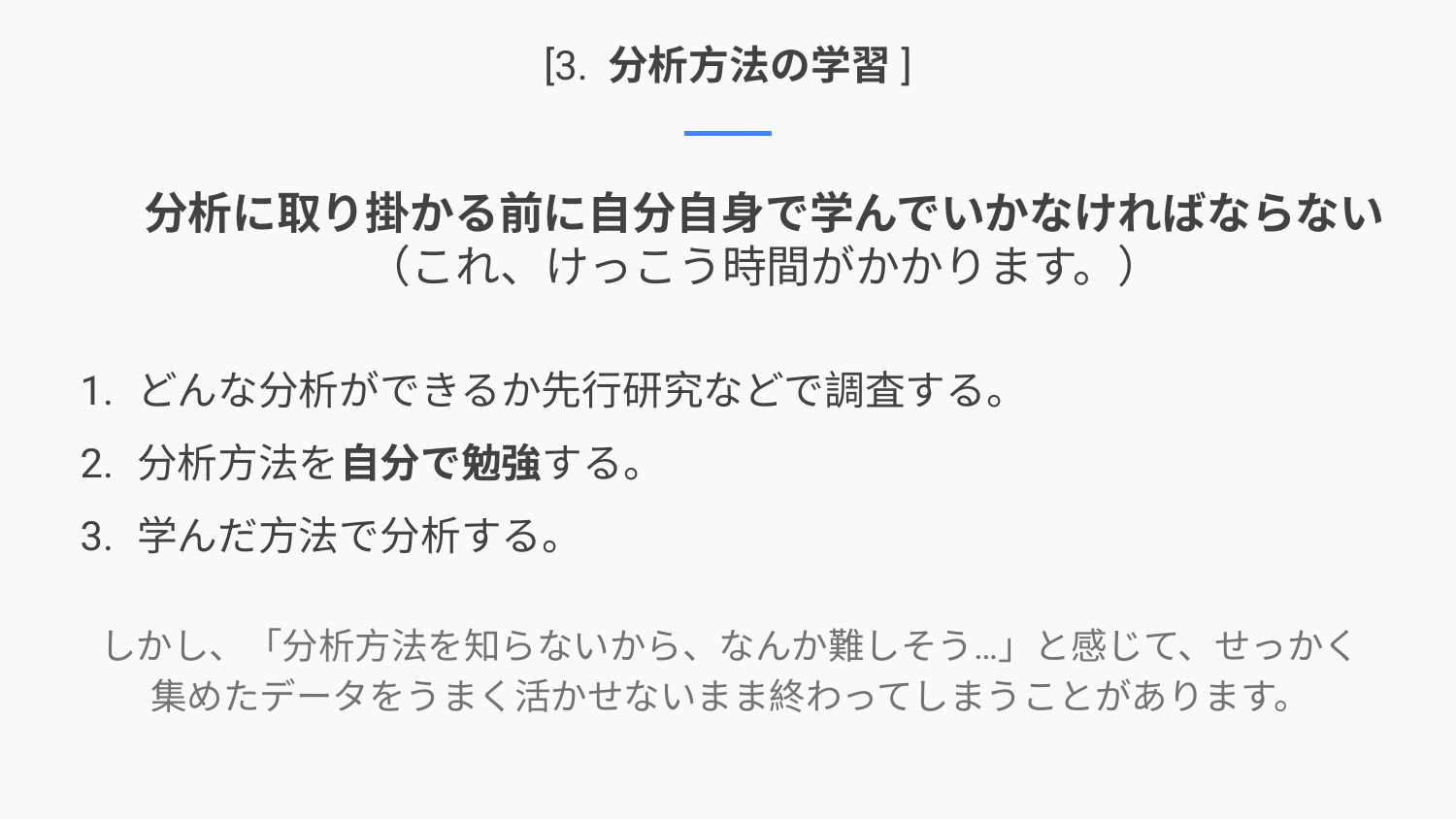

# [3. 分析方法の学習]

分析に取り掛かる前に自分自身で学んでいかなければならない
（これ、けっこう時間がかかります。）

どんな分析ができるか先行研究などで調査する。
分析方法を自分で勉強する。
学んだ方法で分析する。

しかし、「分析方法を知らないから、なんか難しそう…」と感じて、せっかく集めたデータをうまく活かせないまま終わってしまうことがあります。